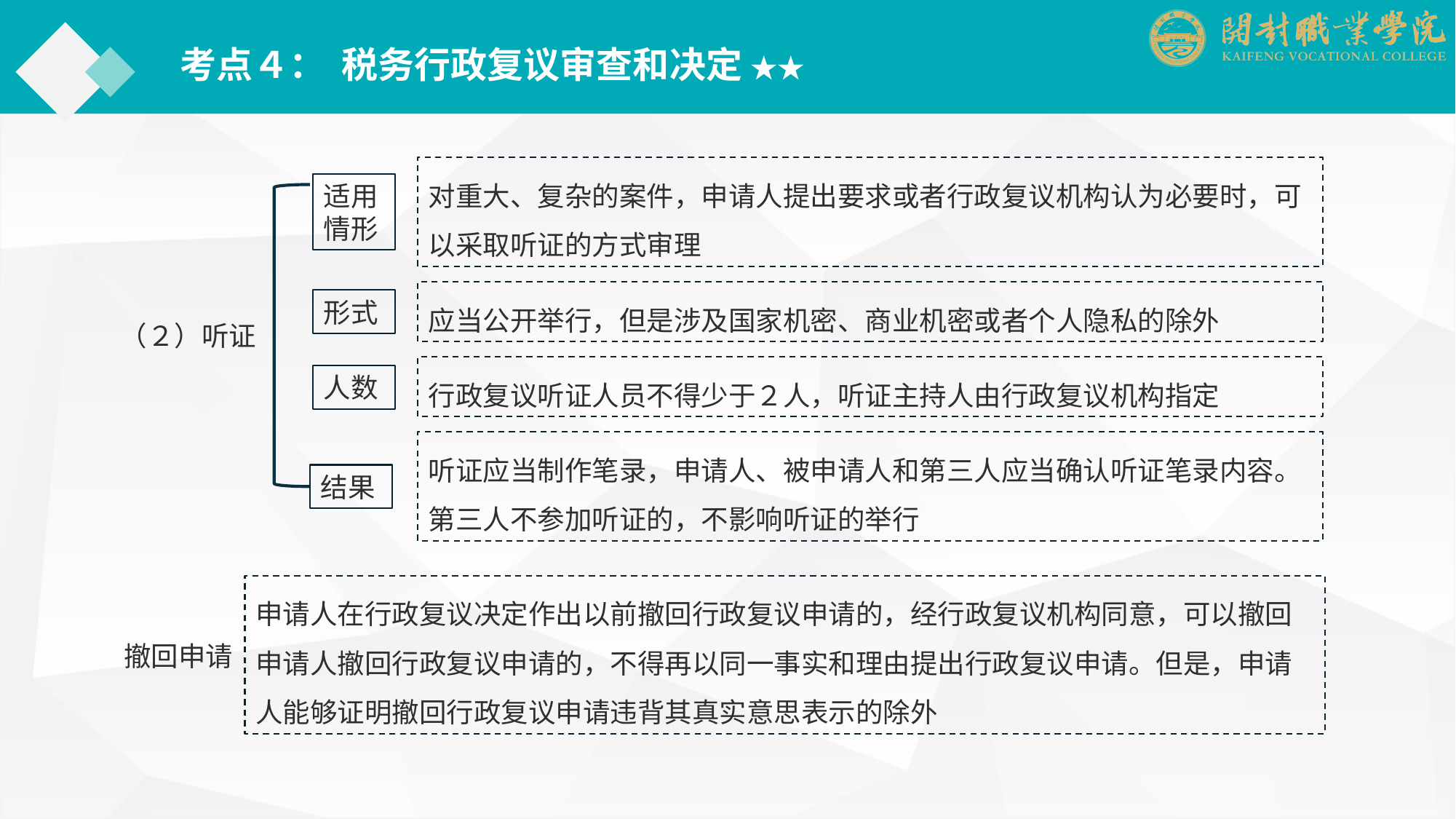

考点４：  税务行政复议审查和决定 ★★
对重大、复杂的案件，申请人提出要求或者行政复议机构认为必要时，可以采取听证的方式审理
适用情形

应当公开举行，但是涉及国家机密、商业机密或者个人隐私的除外
形式
（２）听证
行政复议听证人员不得少于２人，听证主持人由行政复议机构指定
人数
听证应当制作笔录，申请人、被申请人和第三人应当确认听证笔录内容。第三人不参加听证的，不影响听证的举行
结果
申请人在行政复议决定作出以前撤回行政复议申请的，经行政复议机构同意，可以撤回
申请人撤回行政复议申请的，不得再以同一事实和理由提出行政复议申请。但是，申请人能够证明撤回行政复议申请违背其真实意思表示的除外
撤回申请